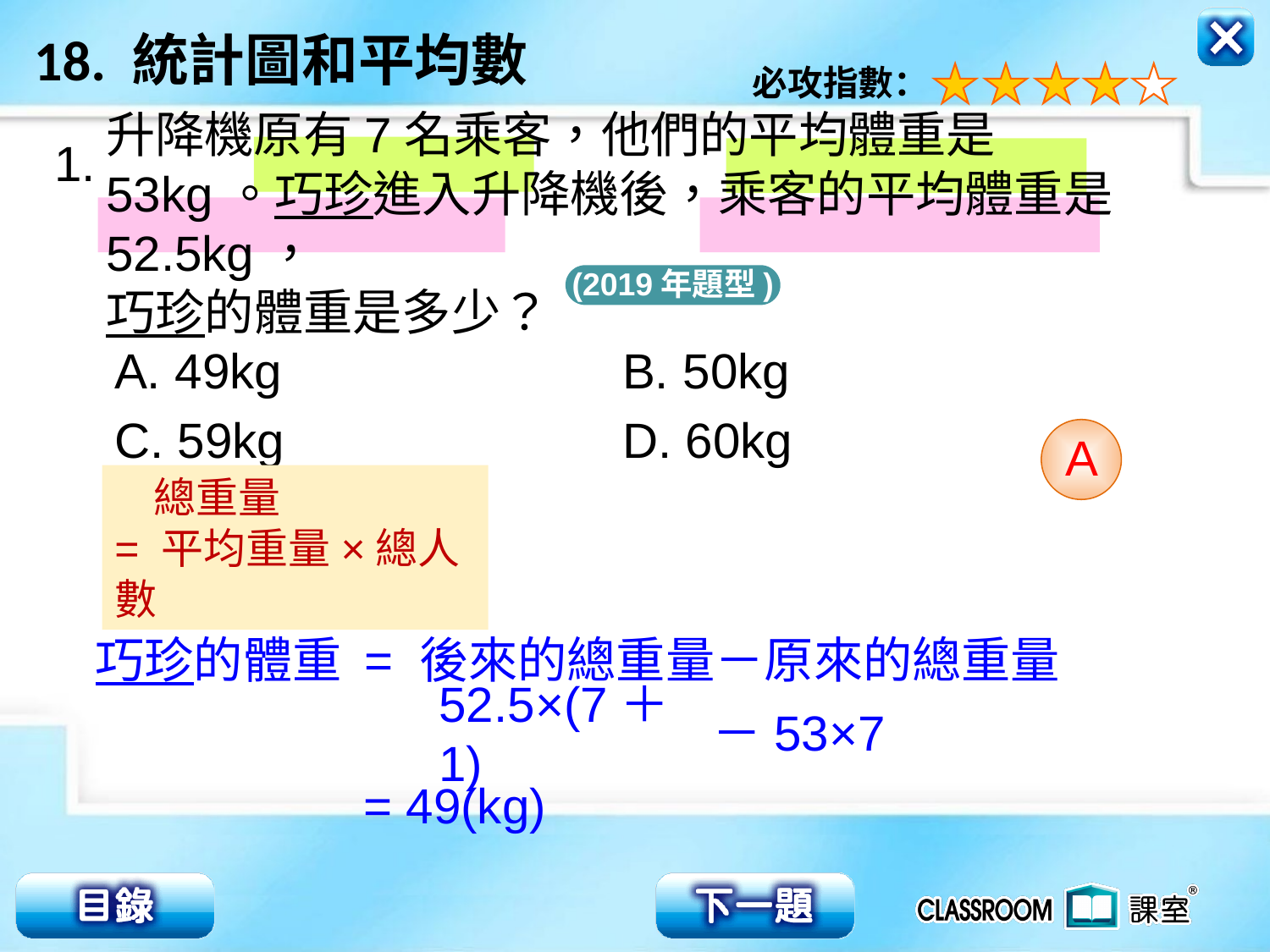

1.
升降機原有7名乘客，他們的平均體重是53kg。巧珍進入升降機後，乘客的平均體重是52.5kg，
巧珍的體重是多少？

(2019年題型)
A. 49kg 			B. 50kg
C. 59kg 			D. 60kg

A
   總重量
= 平均重量×總人數
巧珍的體重 = 後來的總重量－原來的總重量
－53×7
52.5×(7＋1)
= 49(kg)